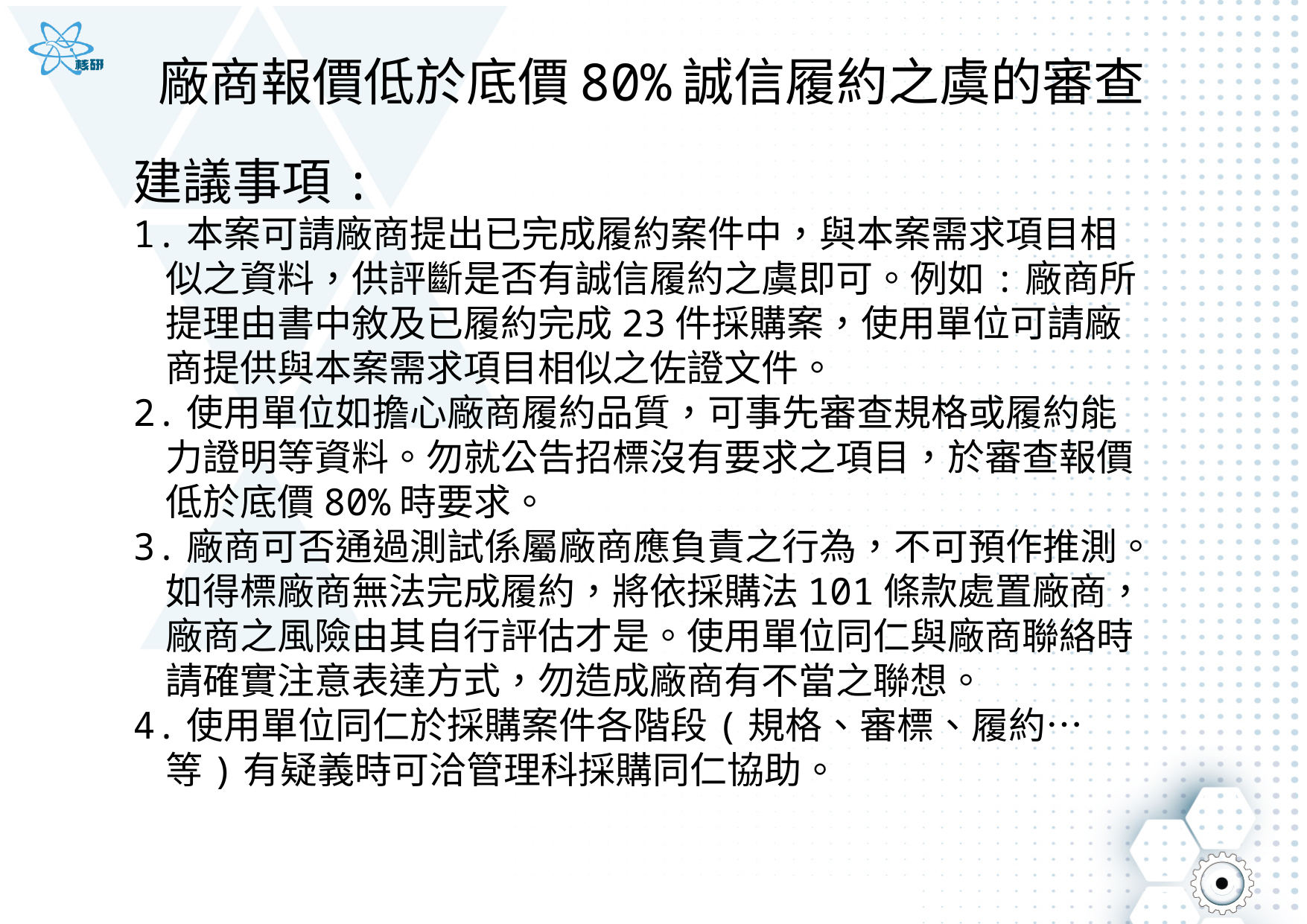

# 廠商報價低於底價80%誠信履約之虞的審查
建議事項:
1.本案可請廠商提出已完成履約案件中，與本案需求項目相似之資料，供評斷是否有誠信履約之虞即可。例如:廠商所提理由書中敘及已履約完成23件採購案，使用單位可請廠商提供與本案需求項目相似之佐證文件。
2.使用單位如擔心廠商履約品質，可事先審查規格或履約能力證明等資料。勿就公告招標沒有要求之項目，於審查報價低於底價80%時要求。
3.廠商可否通過測試係屬廠商應負責之行為，不可預作推測。如得標廠商無法完成履約，將依採購法101條款處置廠商，廠商之風險由其自行評估才是。使用單位同仁與廠商聯絡時請確實注意表達方式，勿造成廠商有不當之聯想。
4.使用單位同仁於採購案件各階段(規格、審標、履約…等)有疑義時可洽管理科採購同仁協助。